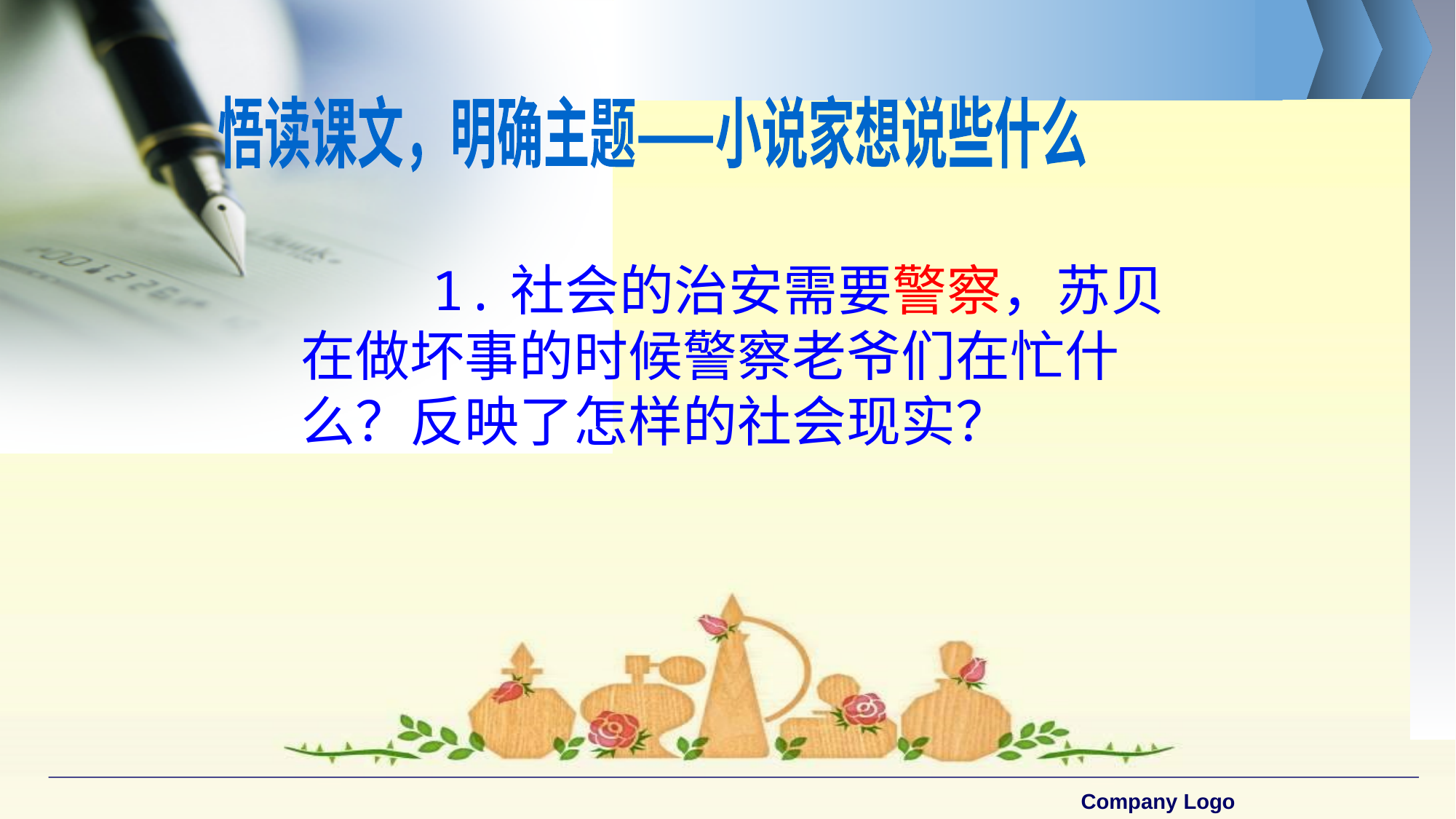

悟读课文，明确主题——小说家想说些什么
    1.社会的治安需要警察，苏贝在做坏事的时候警察老爷们在忙什么？反映了怎样的社会现实？
Company Logo